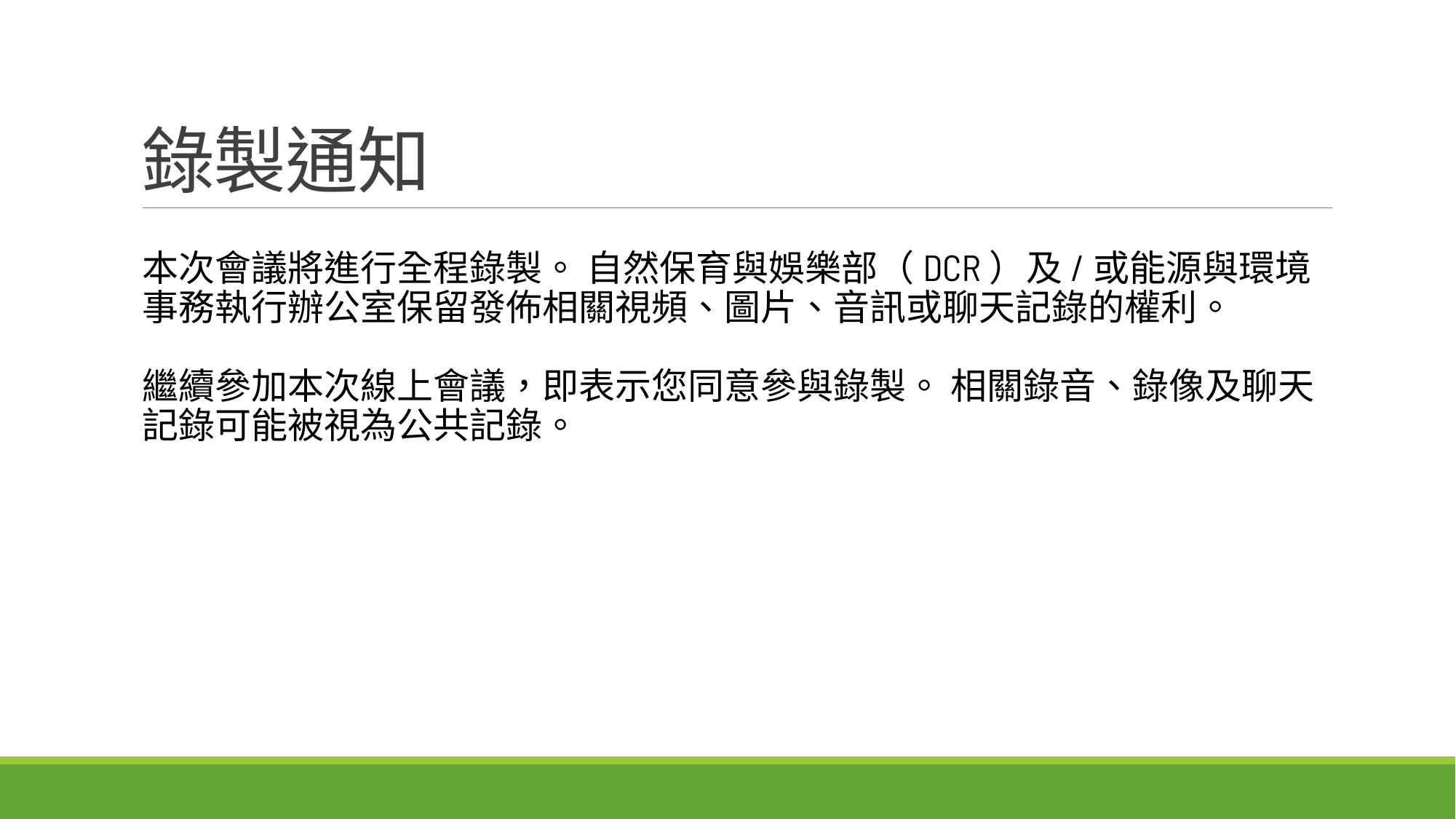

# 錄製通知
本次會議將進行全程錄製。 自然保育與娛樂部（DCR）及/或能源與環境事務執行辦公室保留發佈相關視頻、圖片、音訊或聊天記錄的權利。
繼續參加本次線上會議，即表示您同意參與錄製。 相關錄音、錄像及聊天記錄可能被視為公共記錄。